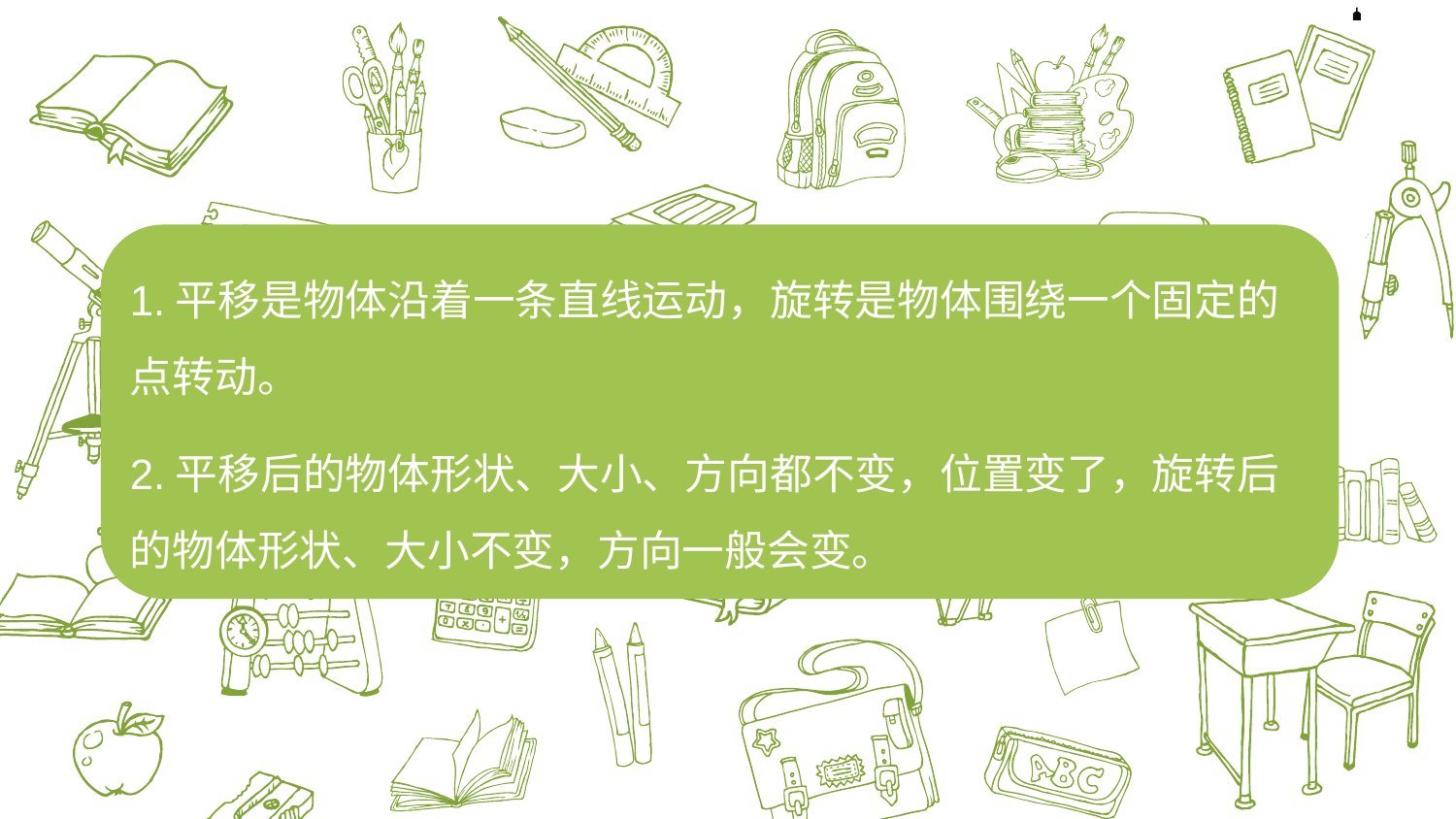

1.平移是物体沿着一条直线运动，旋转是物体围绕一个固定的点转动。
2.平移后的物体形状、大小、方向都不变，位置变了，旋转后的物体形状、大小不变，方向一般会变。